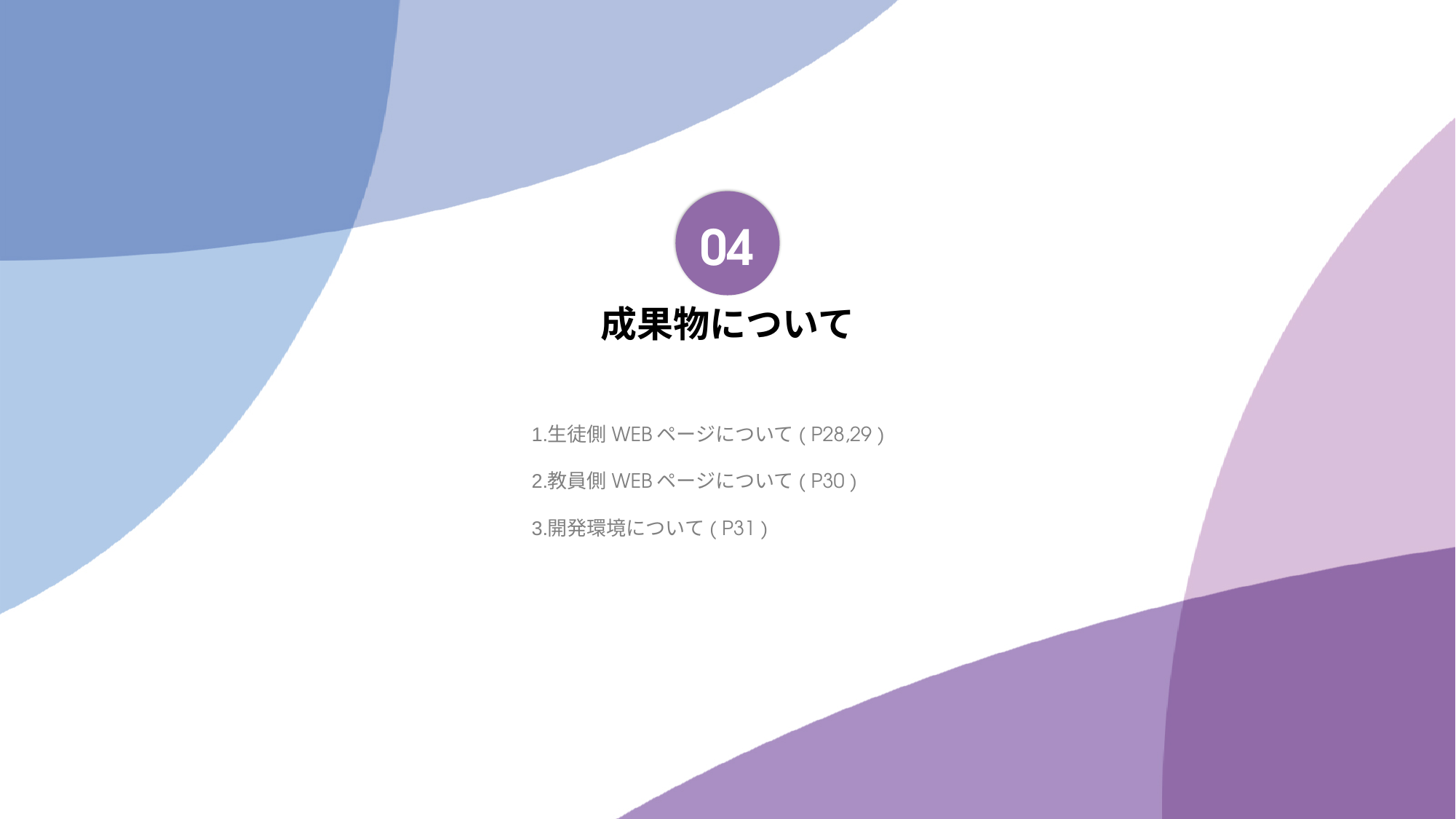

04
成果物について
生徒側WEBページについて( P28,29 )
教員側WEBページについて( P30 )
開発環境について( P31 )